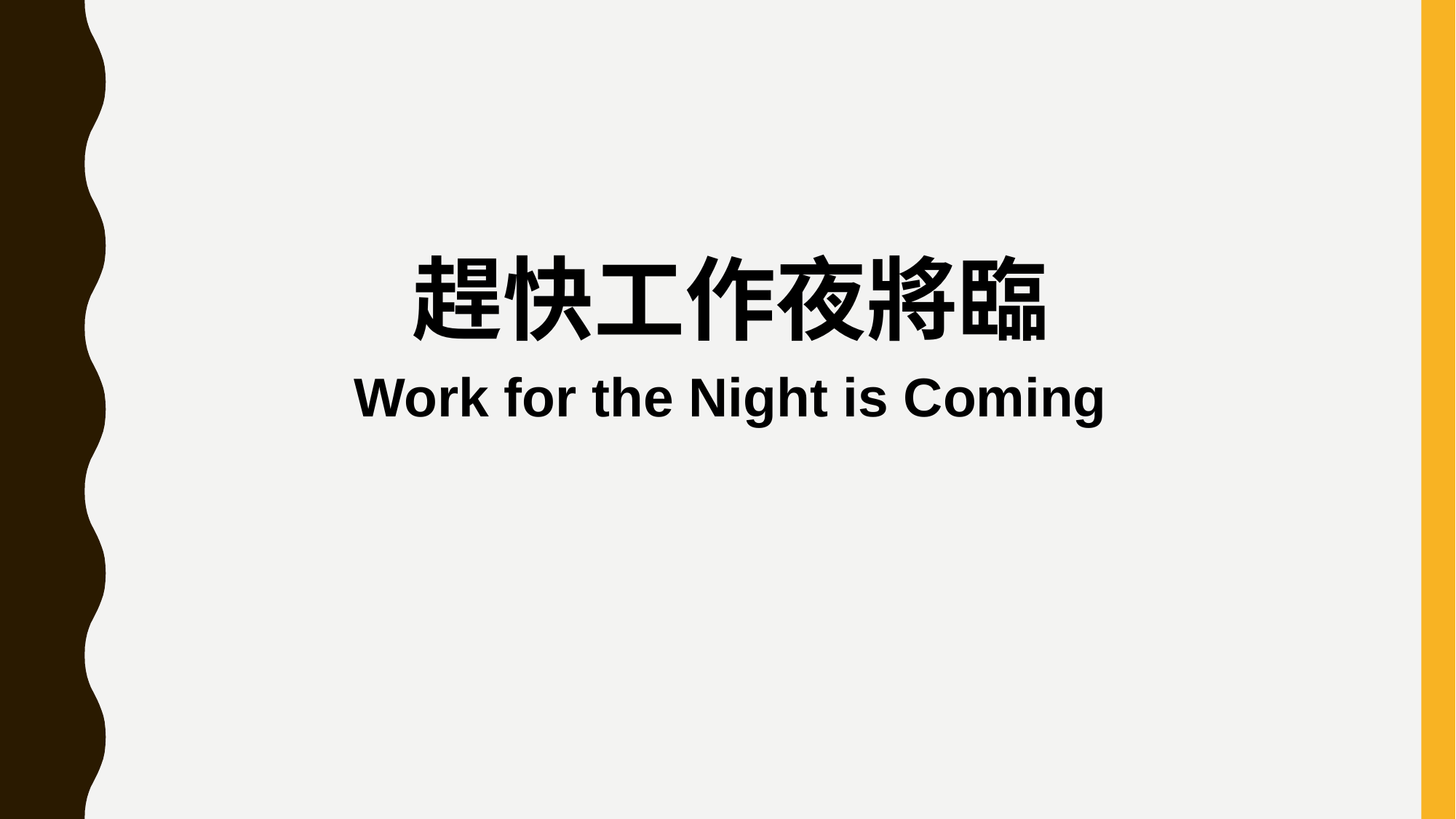

趕快工作夜將臨
Work for the Night is Coming